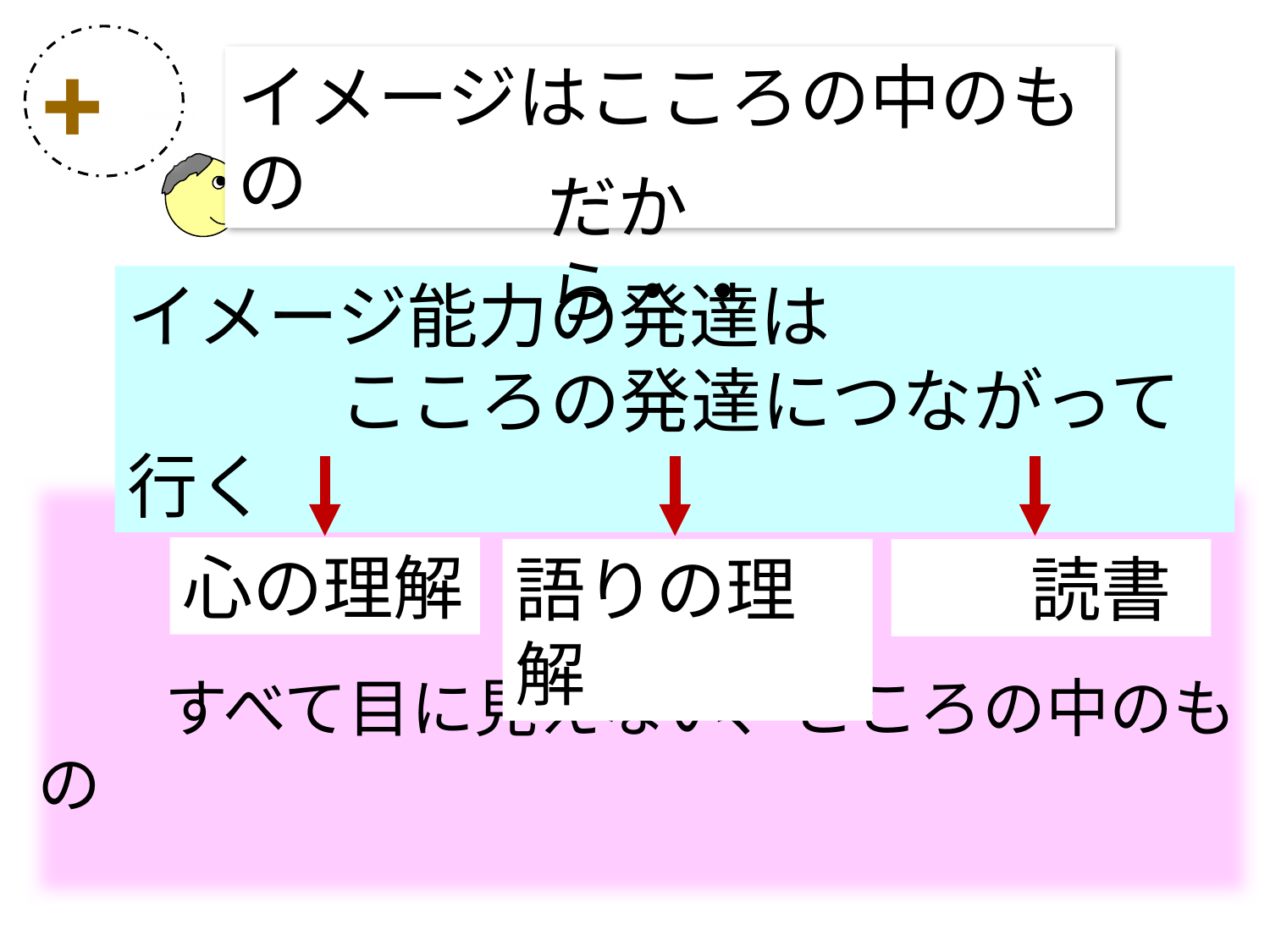

+

イメージはこころの中のもの

だから・・
イメージ能力の発達は
　　　こころの発達につながって行く

　　すべて目に見えない、こころの中のもの

心の理解
語りの理解
　　読書